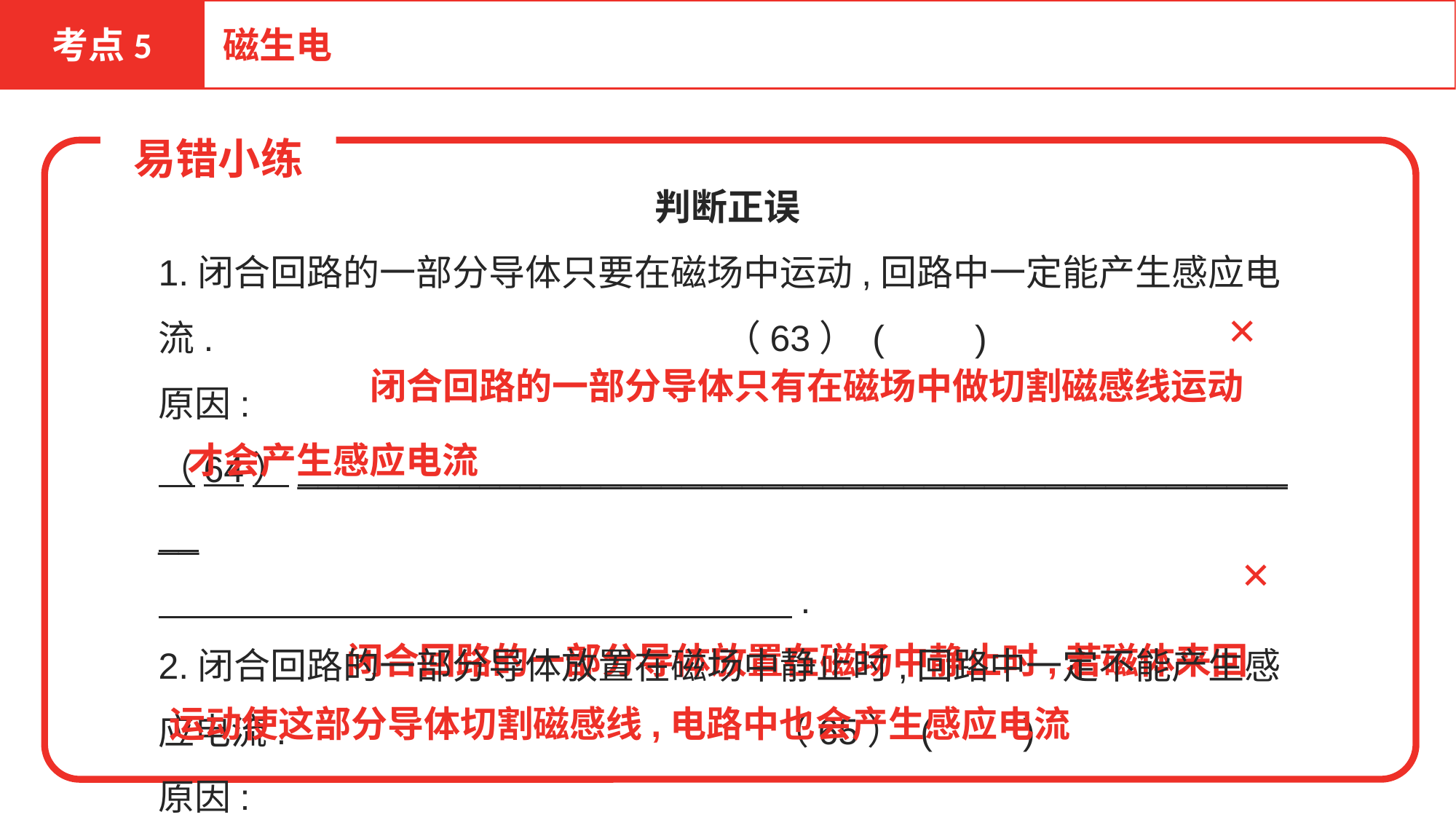

考点5
磁生电
易错小练

判断正误
1.闭合回路的一部分导体只要在磁场中运动,回路中一定能产生感应电流.	                                            （63） (　　)
原因:（64）___________________________________________________
　                        　　　　　　　　　　　.
2.闭合回路的一部分导体放置在磁场中静止时,回路中一定不能产生感应电流.	                                      （65） (　　)
原因:（66）___________________________________________________
　　　　　　                　　　　　               　　.
✕
闭合回路的一部分导体只有在磁场中做切割磁感线运动
才会产生感应电流
✕
闭合回路的一部分导体放置在磁场中静止时,若磁体来回
运动使这部分导体切割磁感线,电路中也会产生感应电流